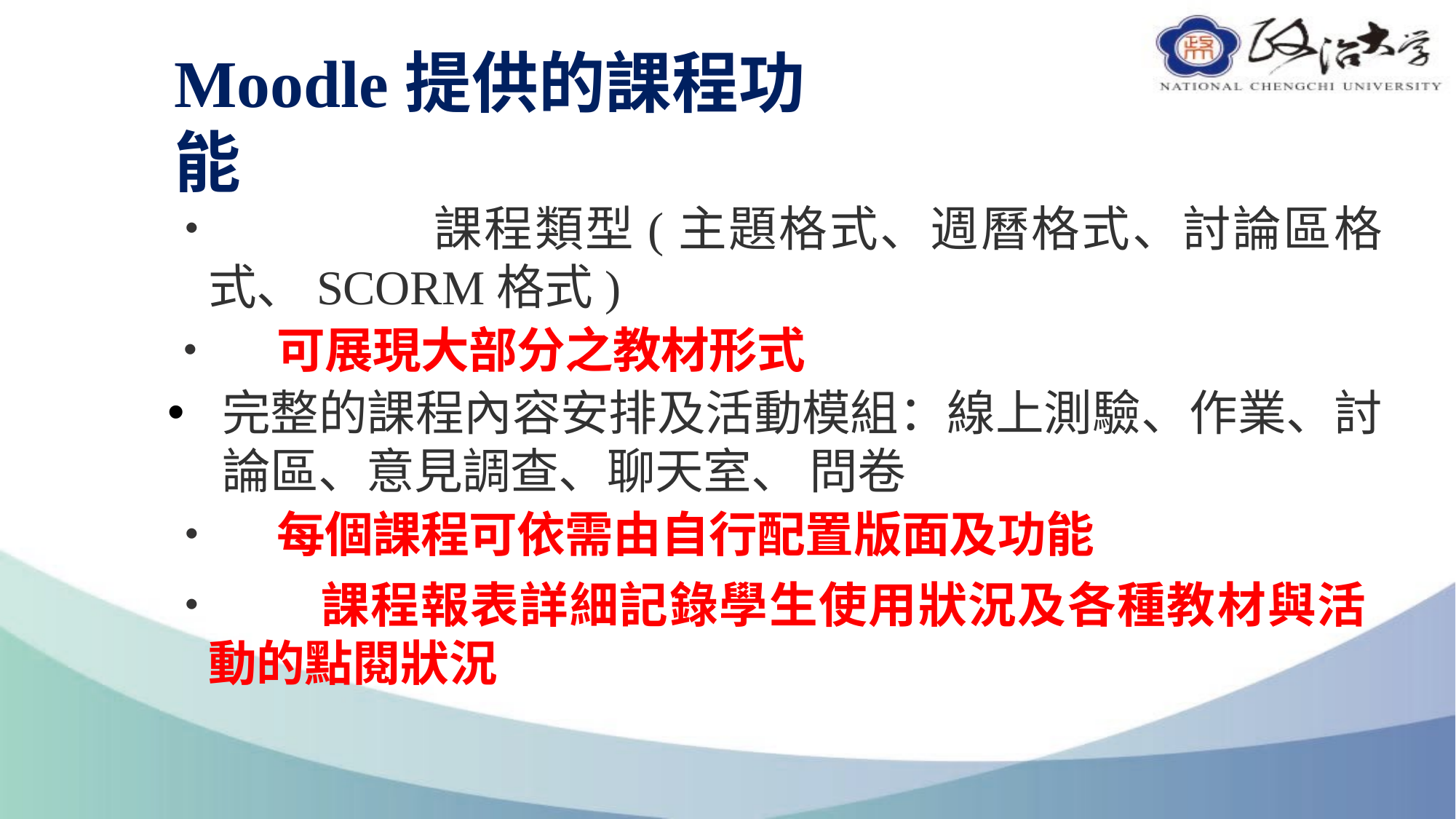

# Moodle提供的課程功能
•		課程類型(主題格式、週曆格式、討論區格式、SCORM格式)
•	可展現大部分之教材形式
完整的課程內容安排及活動模組：線上測驗、作業、討論區、意見調查、聊天室、 問卷
•	每個課程可依需由自行配置版面及功能
•	課程報表詳細記錄學生使用狀況及各種教材與活動的點閱狀況